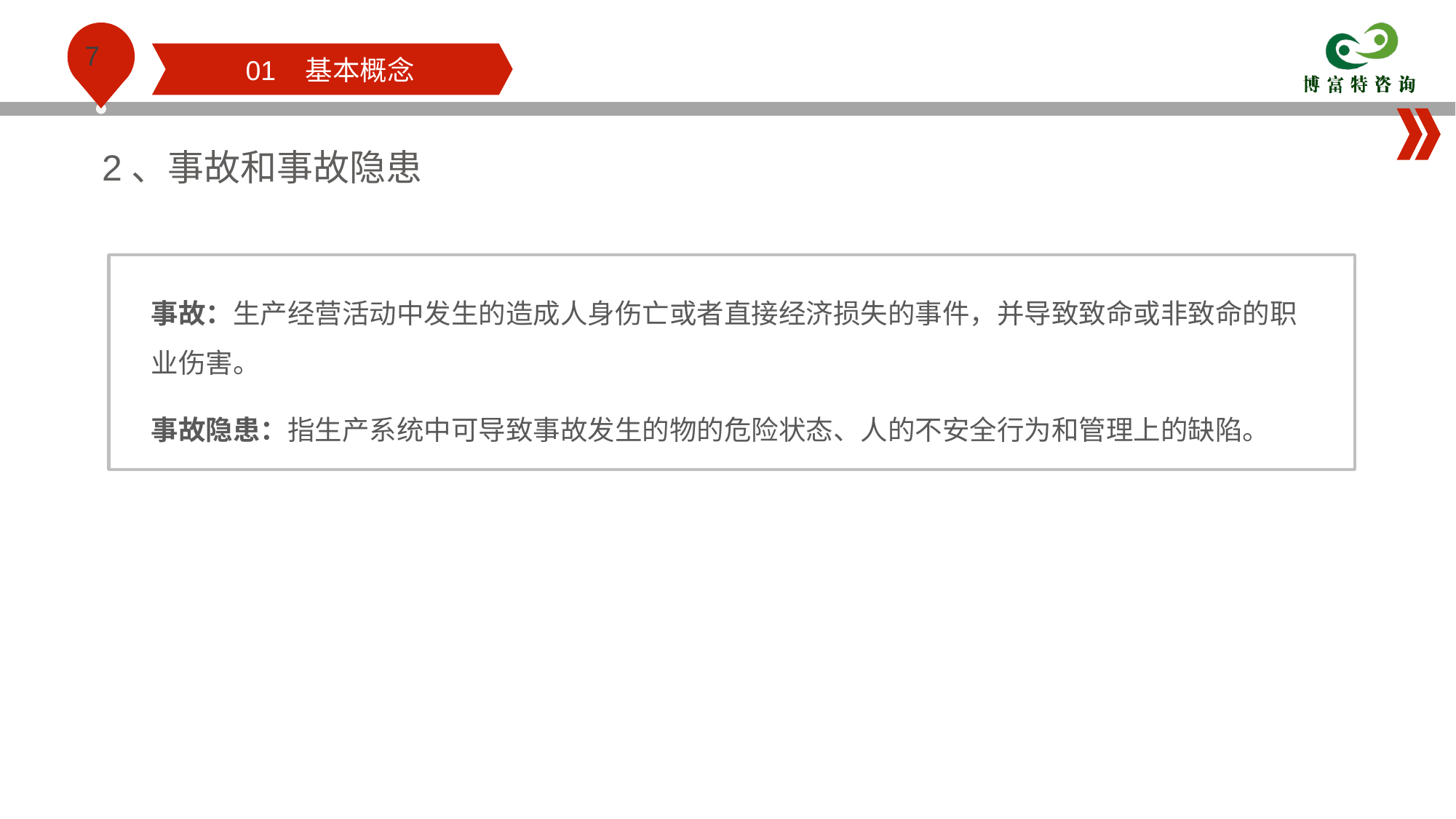

01   基本概念
2、事故和事故隐患

事故：生产经营活动中发生的造成人身伤亡或者直接经济损失的事件，并导致致命或非致命的职业伤害。
事故隐患：指生产系统中可导致事故发生的物的危险状态、人的不安全行为和管理上的缺陷。